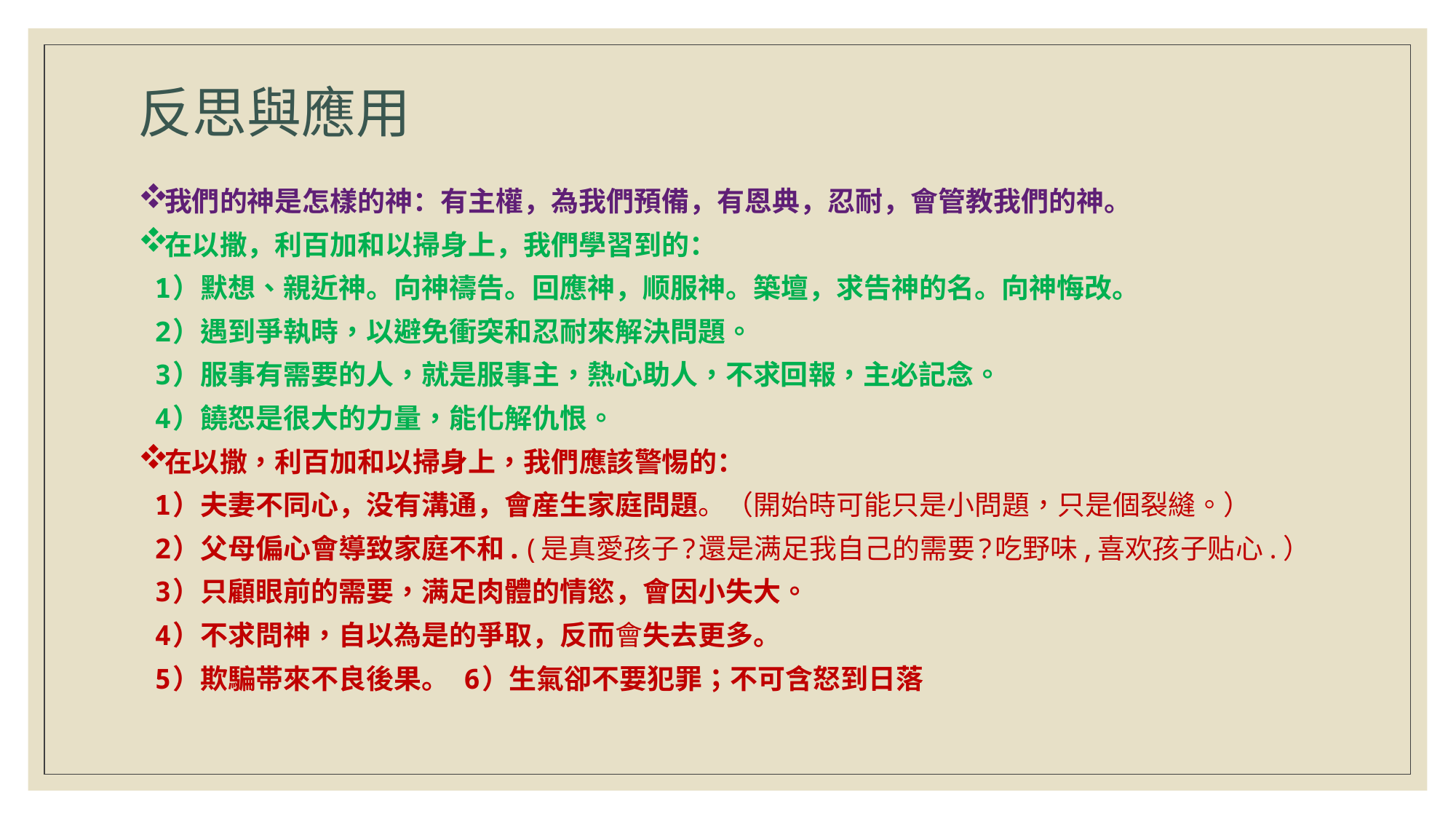

# 反思與應用
我們的神是怎樣的神：有主權，為我們預備，有恩典，忍耐，會管教我們的神。
在以撒，利百加和以掃身上，我們學習到的：
 1）默想、親近神。向神禱告。回應神，顺服神。築壇，求告神的名。向神悔改。
 2）遇到爭執時，以避免衝突和忍耐來解決問題。
 3）服事有需要的人，就是服事主，熱心助人，不求回報，主必記念。
 4）饒恕是很大的力量，能化解仇恨。
在以撒，利百加和以掃身上，我們應該警惕的：
 1）夫妻不同心，没有溝通，會産生家庭問題。（開始時可能只是小問題，只是個裂縫。）
 2）父母偏心會導致家庭不和.(是真愛孩子?還是满足我自己的需要?吃野味,喜欢孩子贴心.）
 3）只顧眼前的需要，满足肉體的情慾，會因小失大。
 4）不求問神，自以為是的爭取，反而會失去更多。
 5）欺騙帯來不良後果。  6）生氣卻不要犯罪；不可含怒到日落